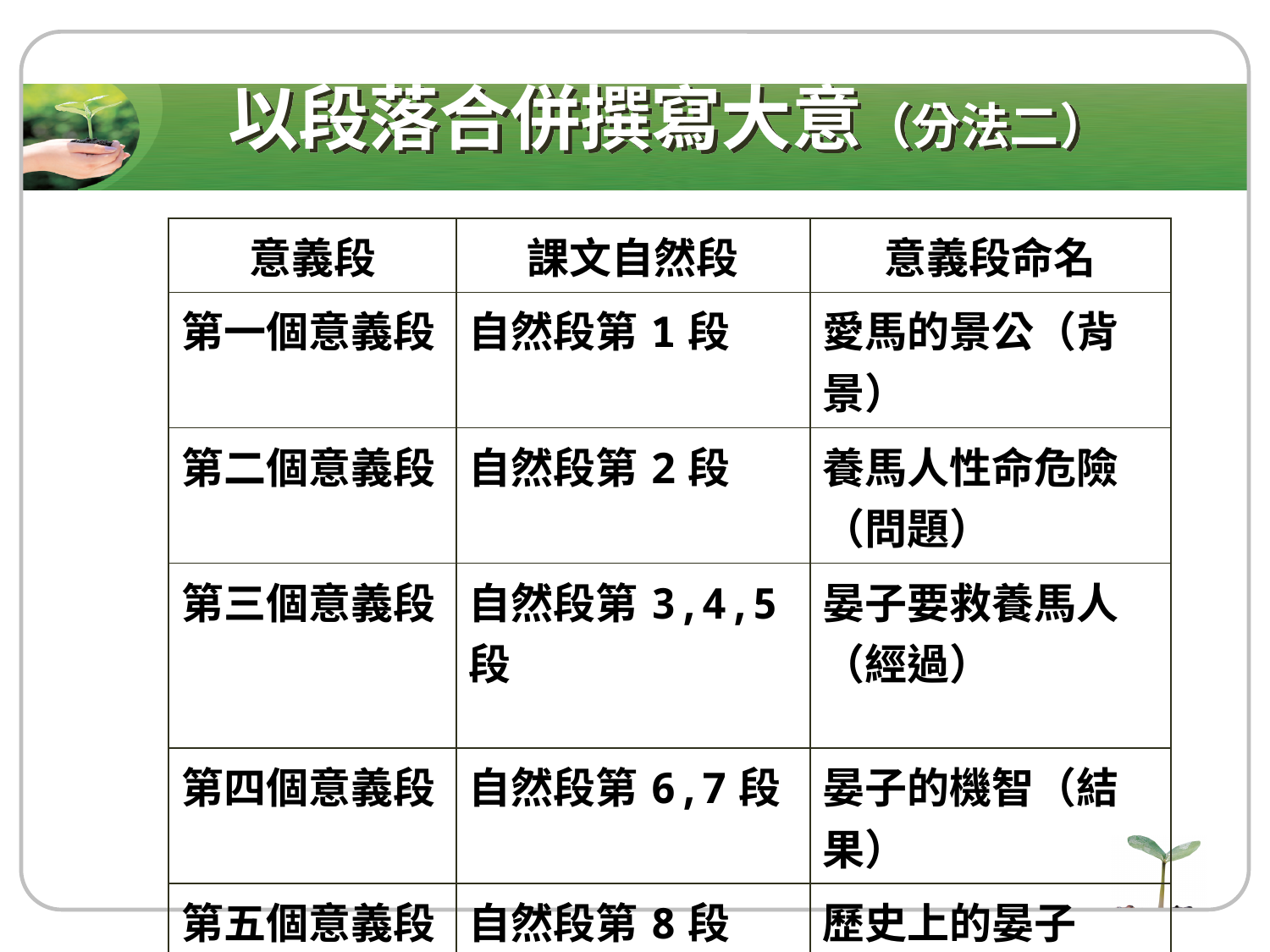

以段落合併撰寫大意（分法二）
| 意義段 | 課文自然段 | 意義段命名 |
| --- | --- | --- |
| 第一個意義段 | 自然段第1段 | 愛馬的景公（背景） |
| 第二個意義段 | 自然段第2段 | 養馬人性命危險（問題） |
| 第三個意義段 | 自然段第3,4,5段 | 晏子要救養馬人（經過） |
| 第四個意義段 | 自然段第6,7段 | 晏子的機智（結果） |
| 第五個意義段 | 自然段第8段 | 歷史上的晏子（評論） |